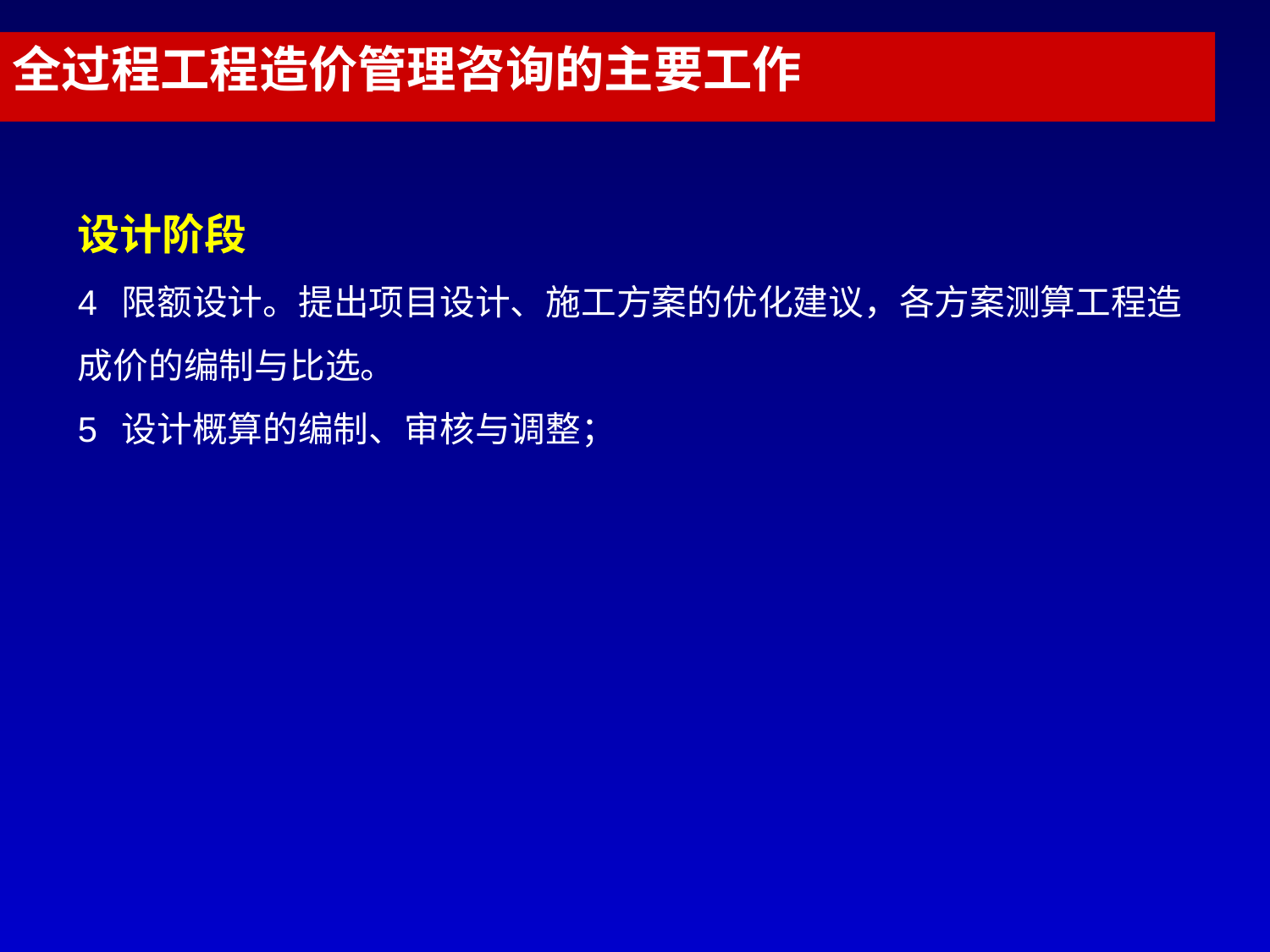

全过程工程造价管理咨询的主要工作
设计阶段
  限额设计。提出项目设计、施工方案的优化建议，各方案测算工程造成价的编制与比选。
  设计概算的编制、审核与调整；
20